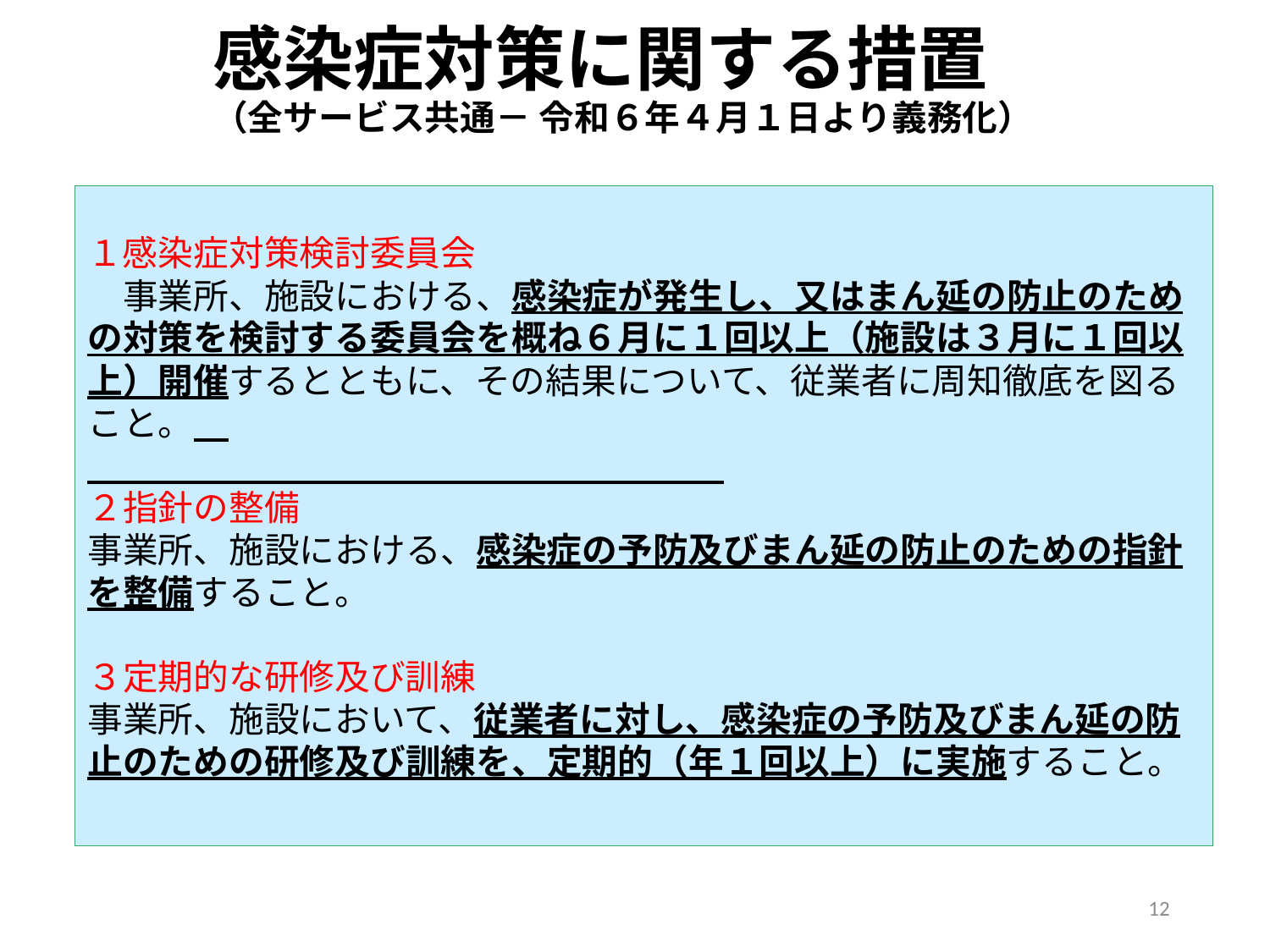

# 感染症対策に関する措置 （全サービス共通－ 令和６年４月１日より義務化）

１感染症対策検討委員会
　事業所、施設における、感染症が発生し、又はまん延の防止のための対策を検討する委員会を概ね６月に１回以上（施設は３月に１回以上）開催するとともに、その結果について、従業者に周知徹底を図ること。

２指針の整備
事業所、施設における、感染症の予防及びまん延の防止のための指針を整備すること。

３定期的な研修及び訓練
事業所、施設において、従業者に対し、感染症の予防及びまん延の防止のための研修及び訓練を、定期的（年１回以上）に実施すること。

12